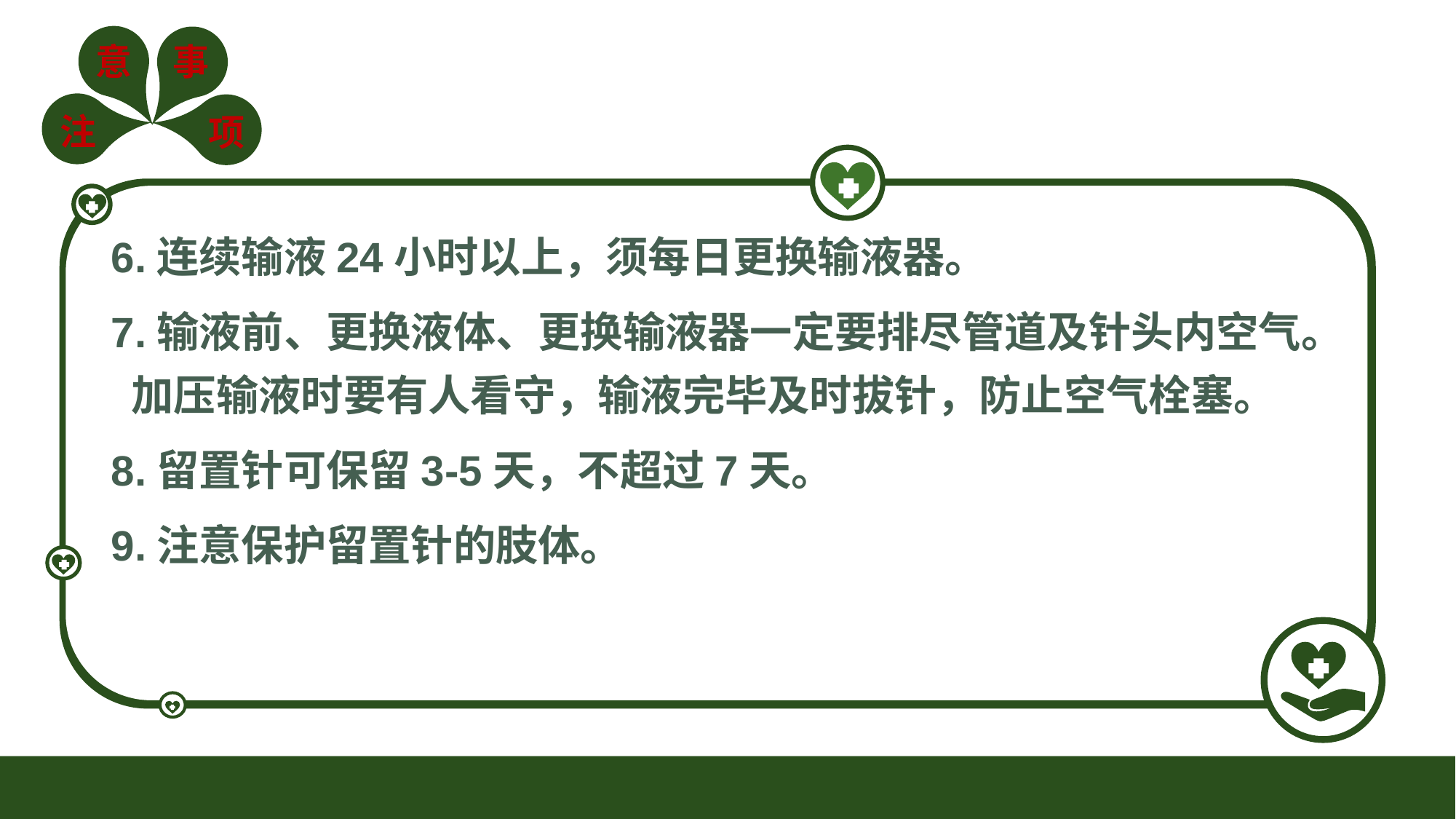

6.连续输液24小时以上，须每日更换输液器。
7.输液前、更换液体、更换输液器一定要排尽管道及针头内空气。加压输液时要有人看守，输液完毕及时拔针，防止空气栓塞。
8.留置针可保留3-5天，不超过7天。
9.注意保护留置针的肢体。